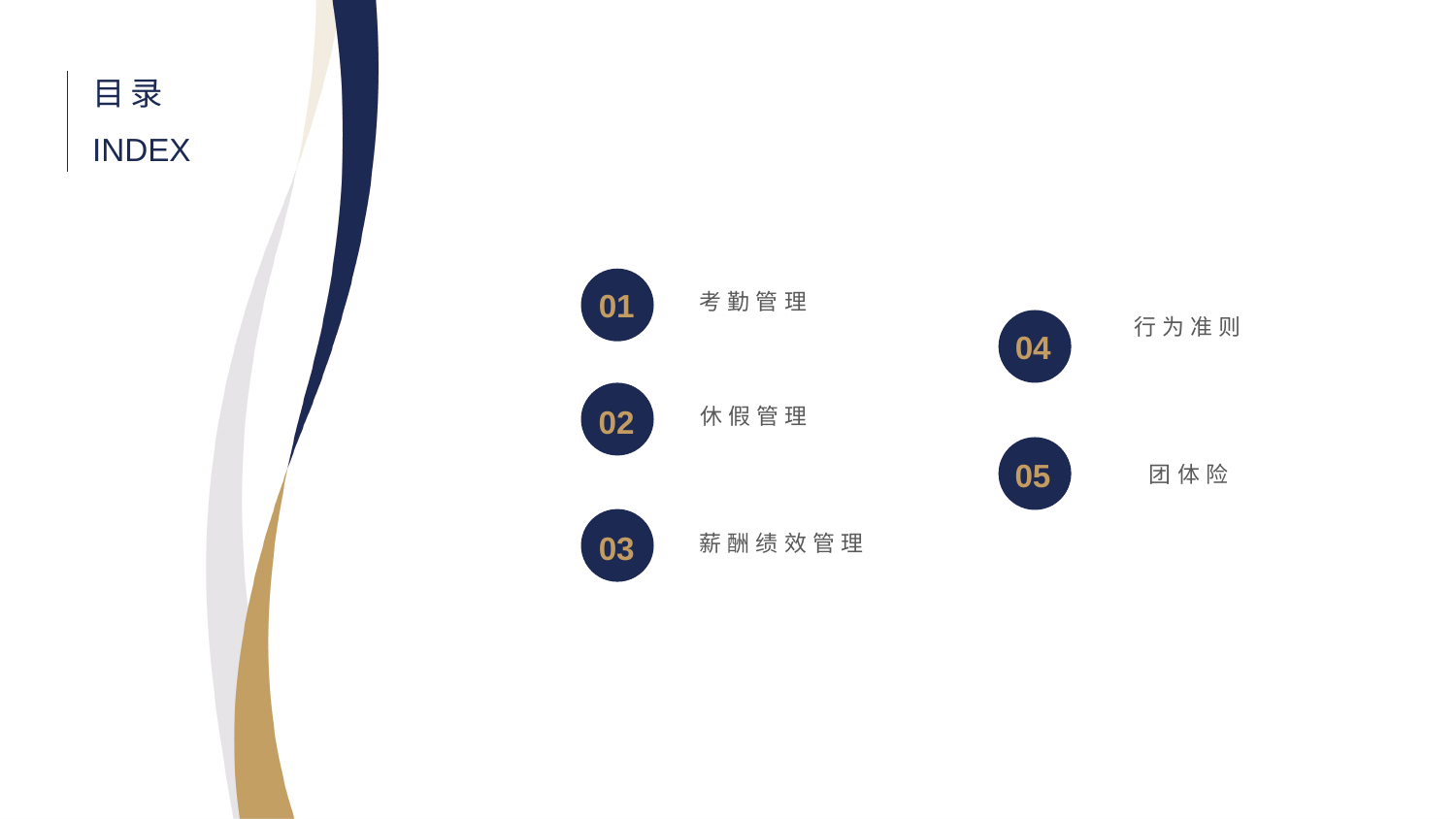

# 目录
INDEX

01
考勤管理

行为准则

04

休假管理
02

05
团体险

薪酬绩效管理
03